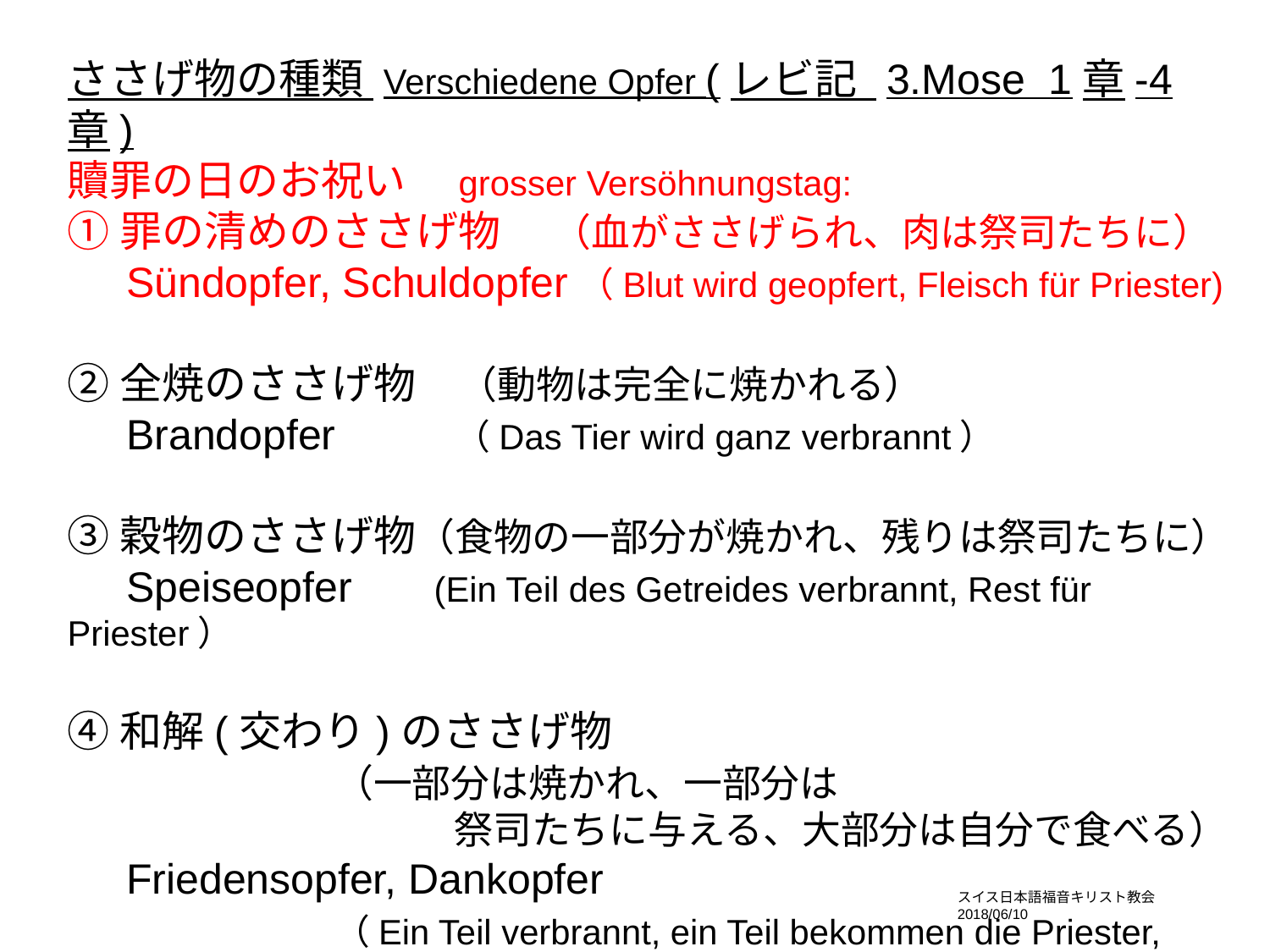

ささげ物の種類 Verschiedene Opfer (レビ記  3.Mose  1章-4章)
贖罪の日のお祝い　grosser Versöhnungstag:
①罪の清めのささげ物　 （血がささげられ、肉は祭司たちに）
     Sündopfer, Schuldopfer（Blut wird geopfert, Fleisch für Priester)

②全焼のささげ物　（動物は完全に焼かれる）
     Brandopfer　       （Das Tier wird ganz verbrannt）

③穀物のささげ物（食物の一部分が焼かれ、残りは祭司たちに）
     Speiseopfer　  (Ein Teil des Getreides verbrannt, Rest für Priester）

④和解(交わり)のささげ物
                           （一部分は焼かれ、一部分は
　　　　　　　　　　祭司たちに与える、大部分は自分で食べる）
     Friedensopfer, Dankopfer
                           （Ein Teil verbrannt, ein Teil bekommen die Priester,
                                    ein grosser Teil selbst zum Essen)

スイス日本語福音キリスト教会　2018/06/10